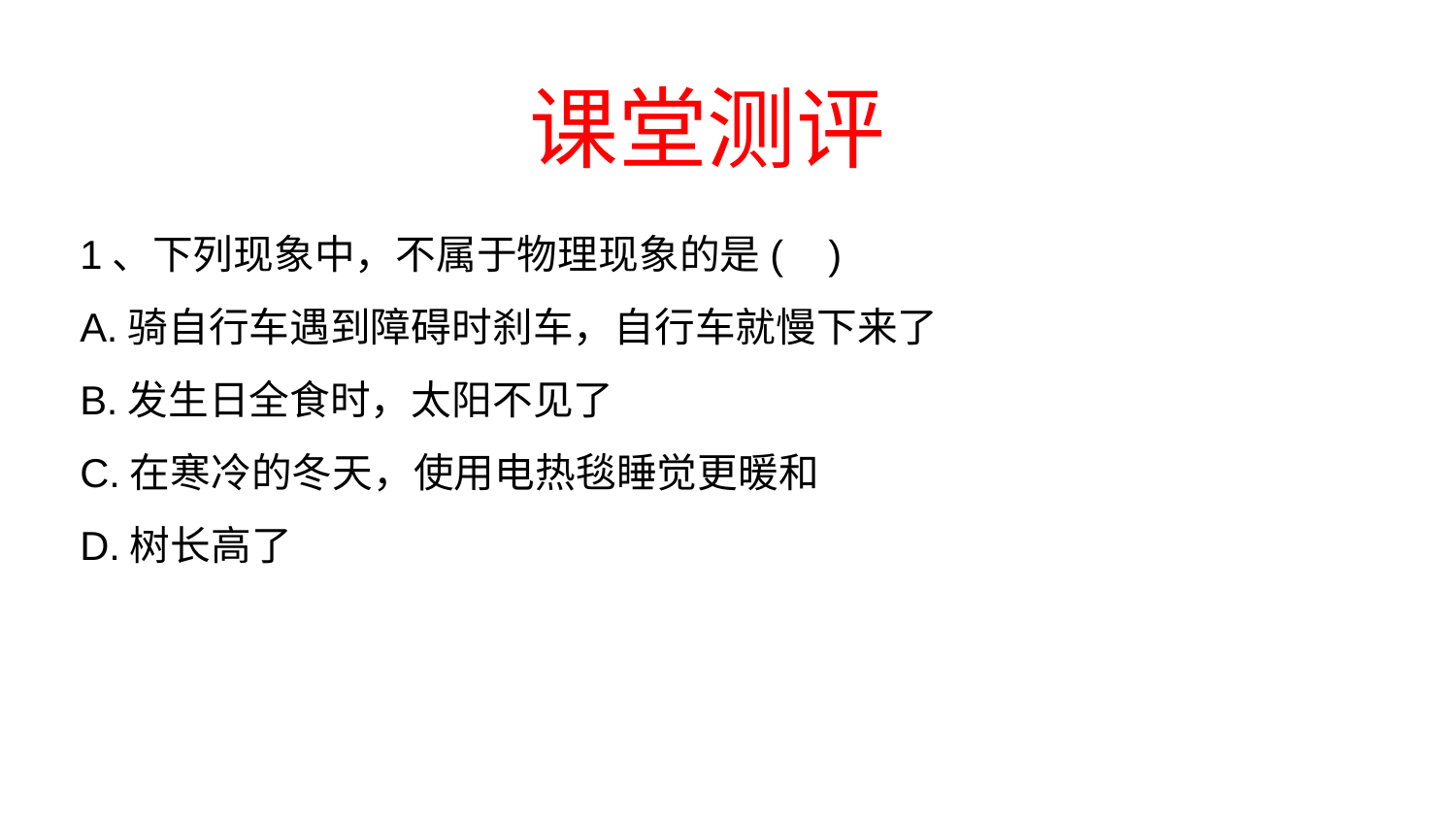

课堂测评
1、下列现象中，不属于物理现象的是(    )
A.骑自行车遇到障碍时刹车，自行车就慢下来了
B.发生日全食时，太阳不见了
C.在寒冷的冬天，使用电热毯睡觉更暖和
D.树长高了